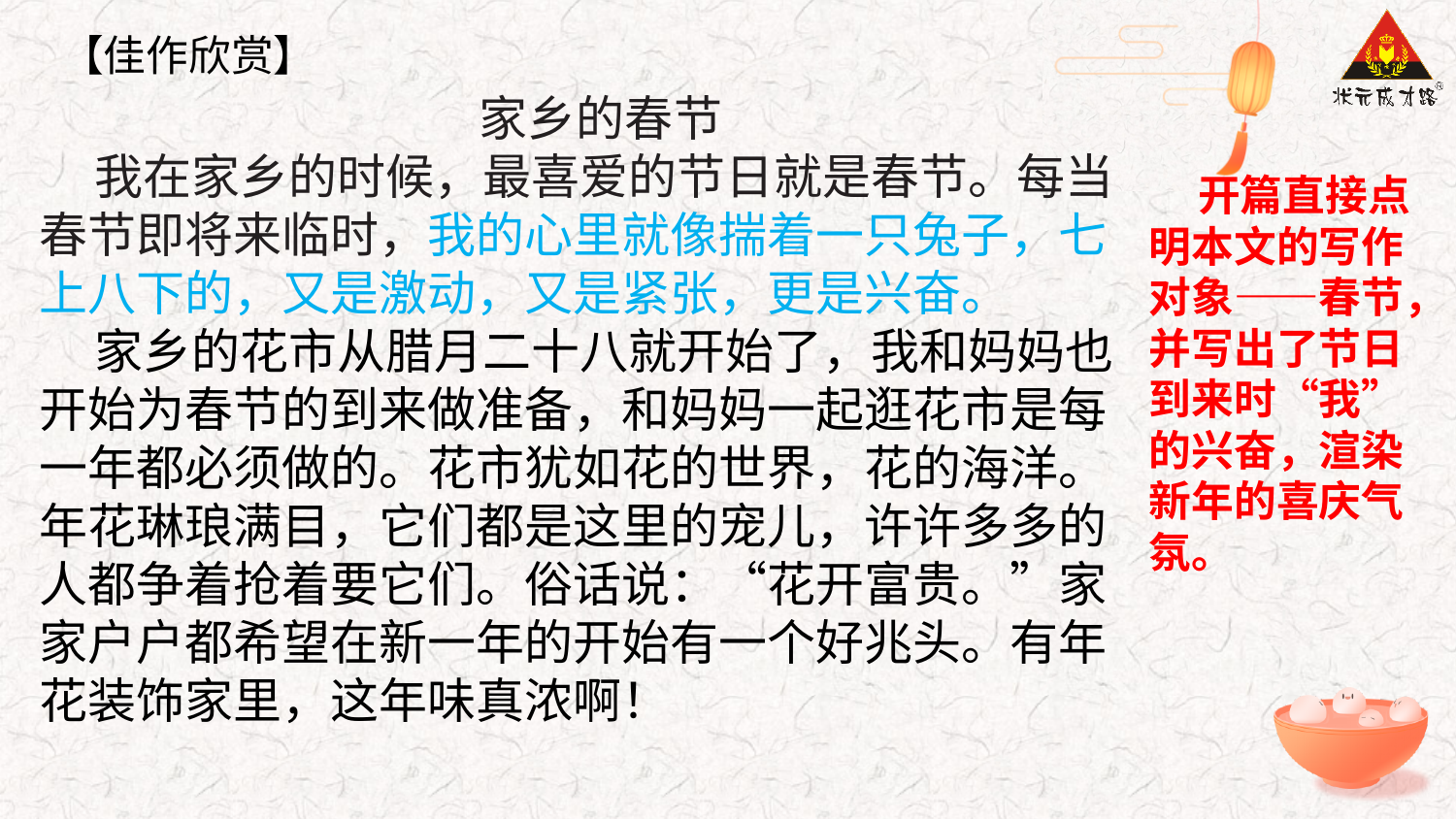

【佳作欣赏】
家乡的春节
    我在家乡的时候，最喜爱的节日就是春节。每当春节即将来临时，我的心里就像揣着一只兔子，七上八下的，又是激动，又是紧张，更是兴奋。
    家乡的花市从腊月二十八就开始了，我和妈妈也开始为春节的到来做准备，和妈妈一起逛花市是每一年都必须做的。花市犹如花的世界，花的海洋。年花琳琅满目，它们都是这里的宠儿，许许多多的人都争着抢着要它们。俗话说：“花开富贵。”家家户户都希望在新一年的开始有一个好兆头。有年花装饰家里，这年味真浓啊！
    开篇直接点明本文的写作对象——春节，并写出了节日到来时“我”的兴奋，渲染新年的喜庆气氛。